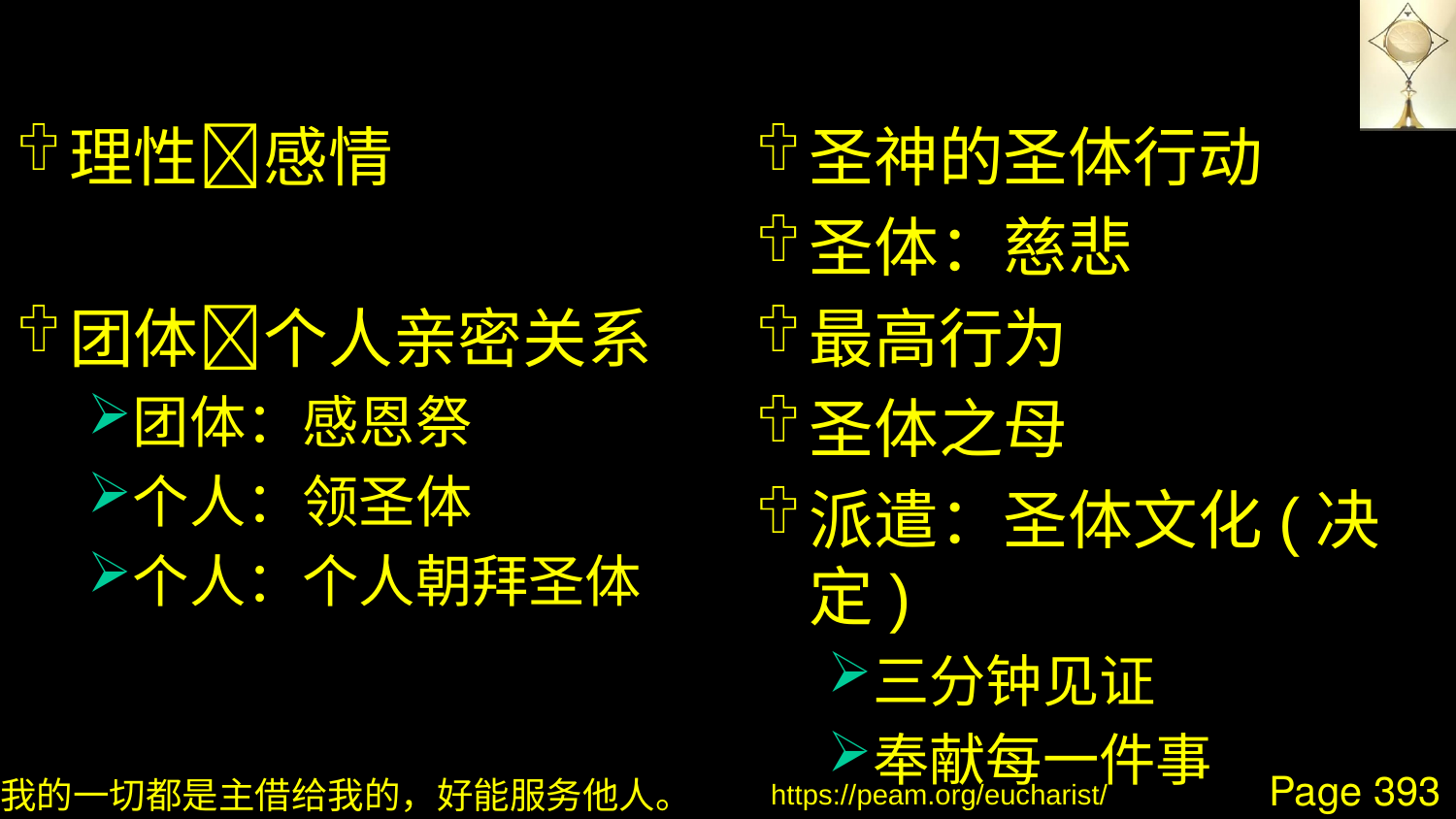

#
理性↔感情

团体↔个人亲密关系
团体：感恩祭
个人：领圣体
个人：个人朝拜圣体
圣神的圣体行动
圣体：慈悲
最高行为
圣体之母
派遣：圣体文化(决定)
三分钟见证
奉献每一件事